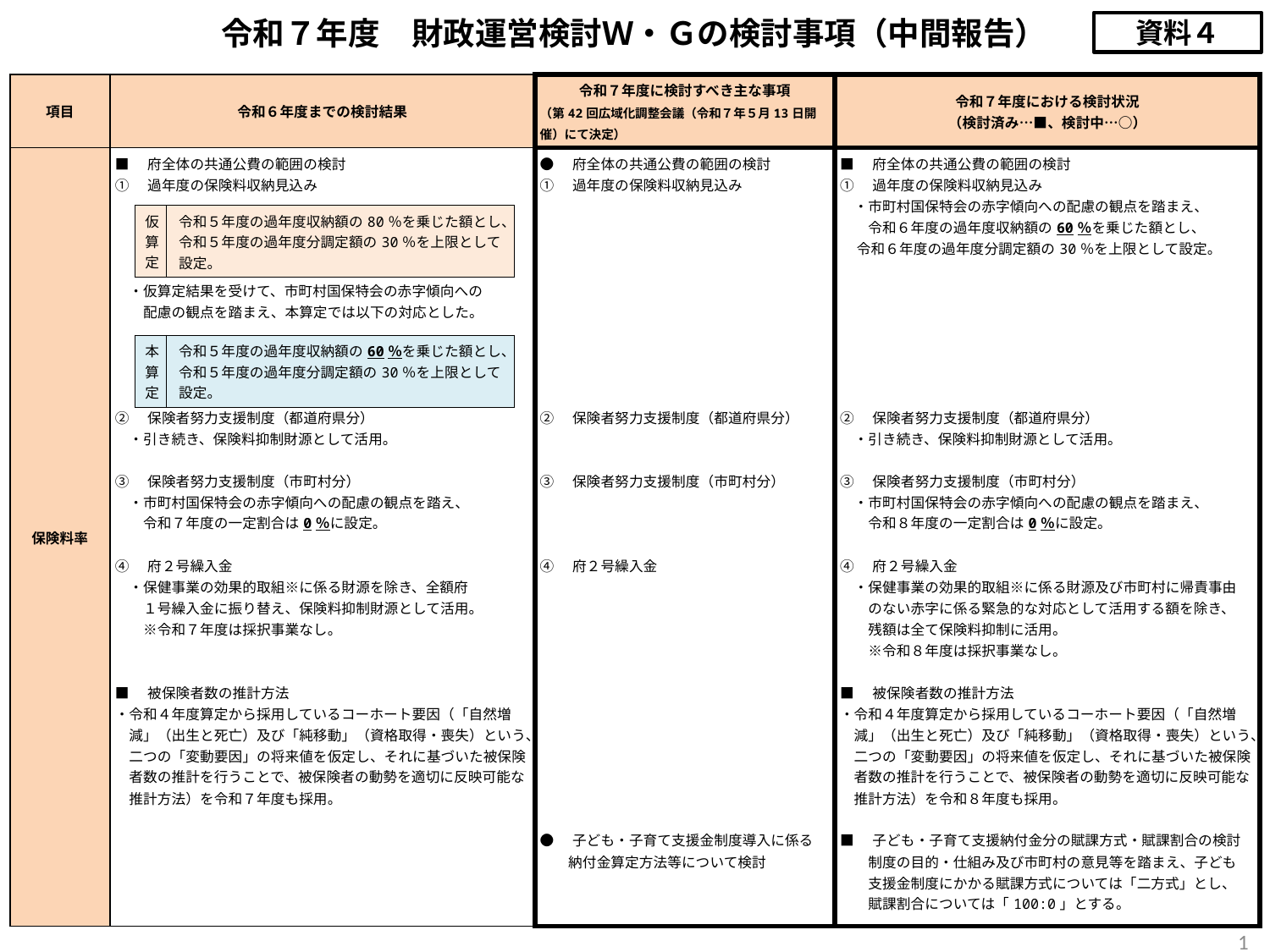

# 令和７年度　財政運営検討Ｗ・Ｇの検討事項（中間報告）
資料４
| 項目 | 令和６年度までの検討結果 | 令和７年度に検討すべき主な事項 （第42回広域化調整会議（令和７年５月13日開催）にて決定） | 令和７年度における検討状況 （検討済み…■、検討中…○） |
| --- | --- | --- | --- |
| 保険料率 | ■　府全体の共通公費の範囲の検討 ①　過年度の保険料収納見込み 　 　・仮算定結果を受けて、市町村国保特会の赤字傾向への 　　配慮の観点を踏まえ、本算定では以下の対応とした。 ②　保険者努力支援制度（都道府県分） 　・引き続き、保険料抑制財源として活用。 ③　保険者努力支援制度（市町村分） 　・市町村国保特会の赤字傾向への配慮の観点を踏え、 　　令和７年度の一定割合は0％に設定。 ④　府２号繰入金 　・保健事業の効果的取組※に係る財源を除き、全額府 　　１号繰入金に振り替え、保険料抑制財源として活用。 　　※令和７年度は採択事業なし。 ■　被保険者数の推計方法 ・令和４年度算定から採用しているコーホート要因（「自然増 　減」（出生と死亡）及び「純移動」（資格取得・喪失）という、 　二つの「変動要因」の将来値を仮定し、それに基づいた被保険 　者数の推計を行うことで、被保険者の動勢を適切に反映可能な 　推計方法）を令和７年度も採用。 | ●　府全体の共通公費の範囲の検討 ①　過年度の保険料収納見込み 　　 ②　保険者努力支援制度（都道府県分） ③　保険者努力支援制度（市町村分） ④　府２号繰入金 ●　子ども・子育て支援金制度導入に係る 　　納付金算定方法等について検討 | ■　府全体の共通公費の範囲の検討 ①　過年度の保険料収納見込み 　・市町村国保特会の赤字傾向への配慮の観点を踏まえ、 　　令和６年度の過年度収納額の60％を乗じた額とし、 令和６年度の過年度分調定額の30％を上限として設定。 ②　保険者努力支援制度（都道府県分） 　・引き続き、保険料抑制財源として活用。 ③　保険者努力支援制度（市町村分） 　・市町村国保特会の赤字傾向への配慮の観点を踏まえ、 　　令和８年度の一定割合は0％に設定。 ④　府２号繰入金 　・保健事業の効果的取組※に係る財源及び市町村に帰責事由 　　のない赤字に係る緊急的な対応として活用する額を除き、 　　残額は全て保険料抑制に活用。 　　※令和８年度は採択事業なし。 ■　被保険者数の推計方法 ・令和４年度算定から採用しているコーホート要因（「自然増 　減」（出生と死亡）及び「純移動」（資格取得・喪失）という、 　二つの「変動要因」の将来値を仮定し、それに基づいた被保険 　者数の推計を行うことで、被保険者の動勢を適切に反映可能な 　推計方法）を令和８年度も採用。 ■　子ども・子育て支援納付金分の賦課方式・賦課割合の検討 　　制度の目的・仕組み及び市町村の意見等を踏まえ、子ども 　　支援金制度にかかる賦課方式については「二方式」とし、 　　賦課割合については「100:0」とする。 |
| 仮算定 | 令和５年度の過年度収納額の80％を乗じた額とし、令和５年度の過年度分調定額の30％を上限として設定。 |
| --- | --- |
| 本算定 | 令和５年度の過年度収納額の60％を乗じた額とし、令和５年度の過年度分調定額の30％を上限として設定。 |
| --- | --- |
1